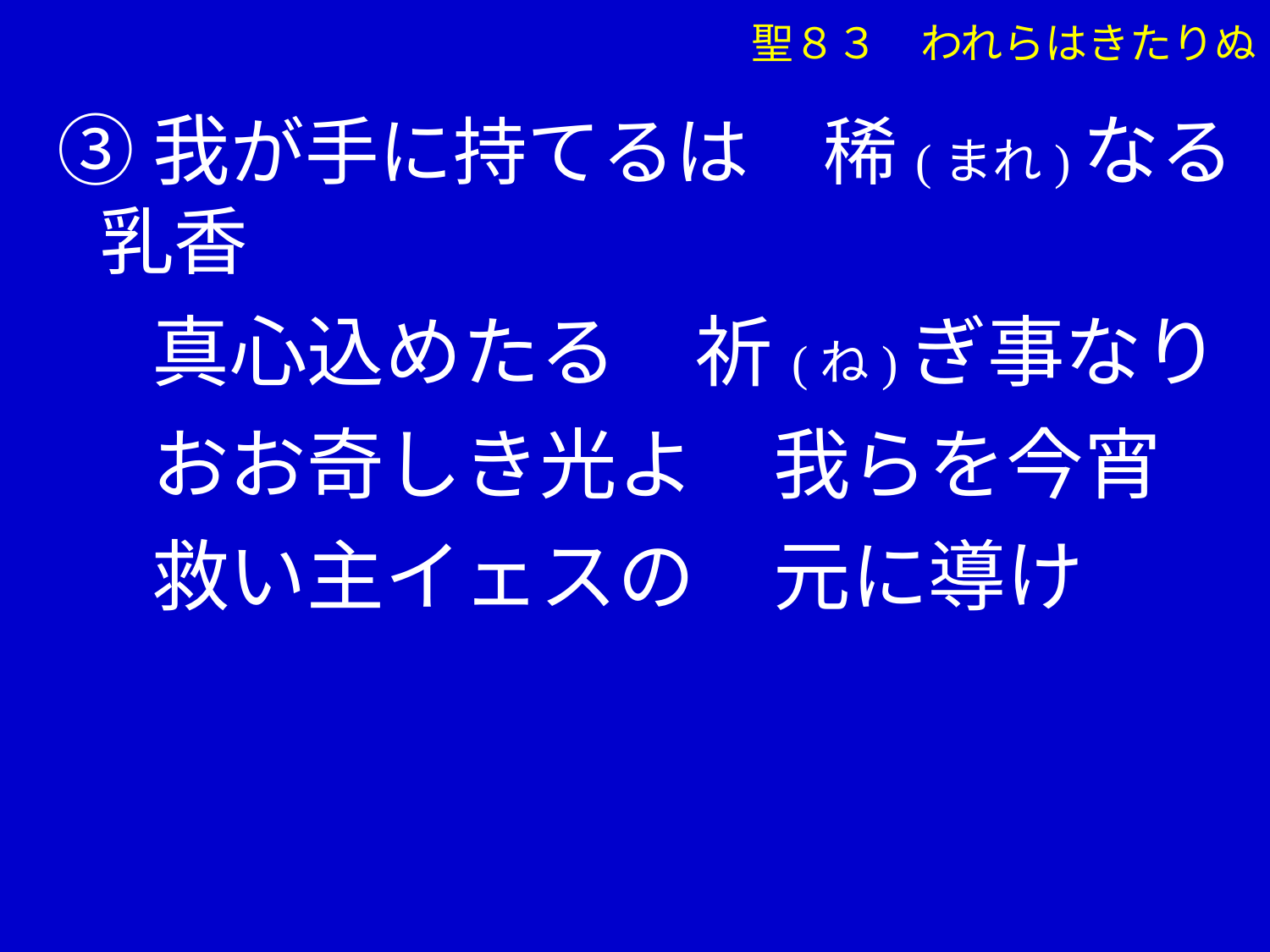

③我が手に持てるは　稀(まれ)なる乳香
　 真心込めたる　祈(ね)ぎ事なり
　 おお奇しき光よ　我らを今宵
　 救い主イェスの　元に導け

聖８３　われらはきたりぬ